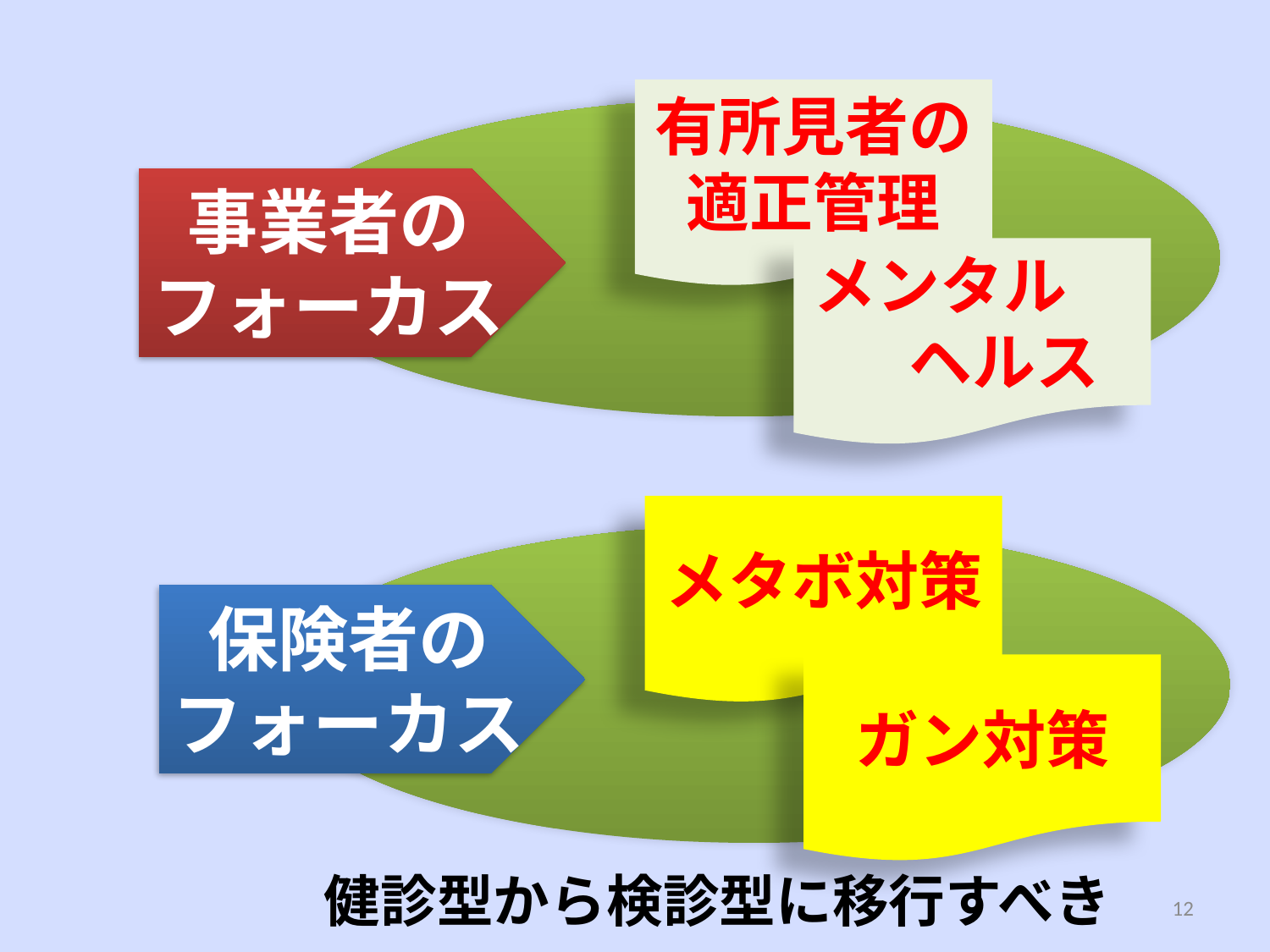

有所見者の適正管理

事業者のフォーカス
メンタル　　ヘルス
メタボ対策

保険者のフォーカス
ガン対策
健診型から検診型に移行すべき
12